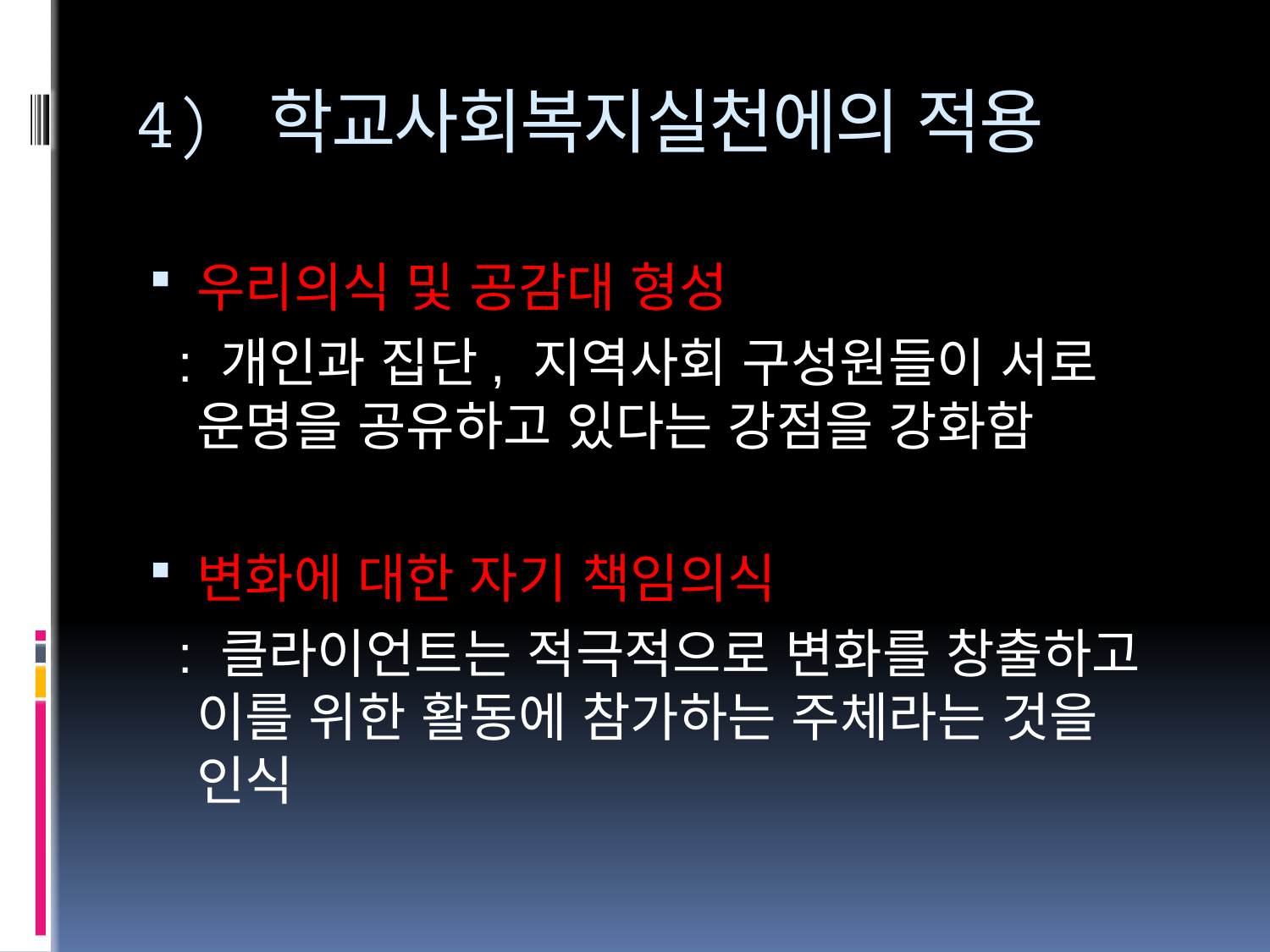

# 4) 학교사회복지실천에의 적용
우리의식 및 공감대 형성
  : 개인과 집단, 지역사회 구성원들이 서로 운명을 공유하고 있다는 강점을 강화함

변화에 대한 자기 책임의식
  : 클라이언트는 적극적으로 변화를 창출하고 이를 위한 활동에 참가하는 주체라는 것을 인식